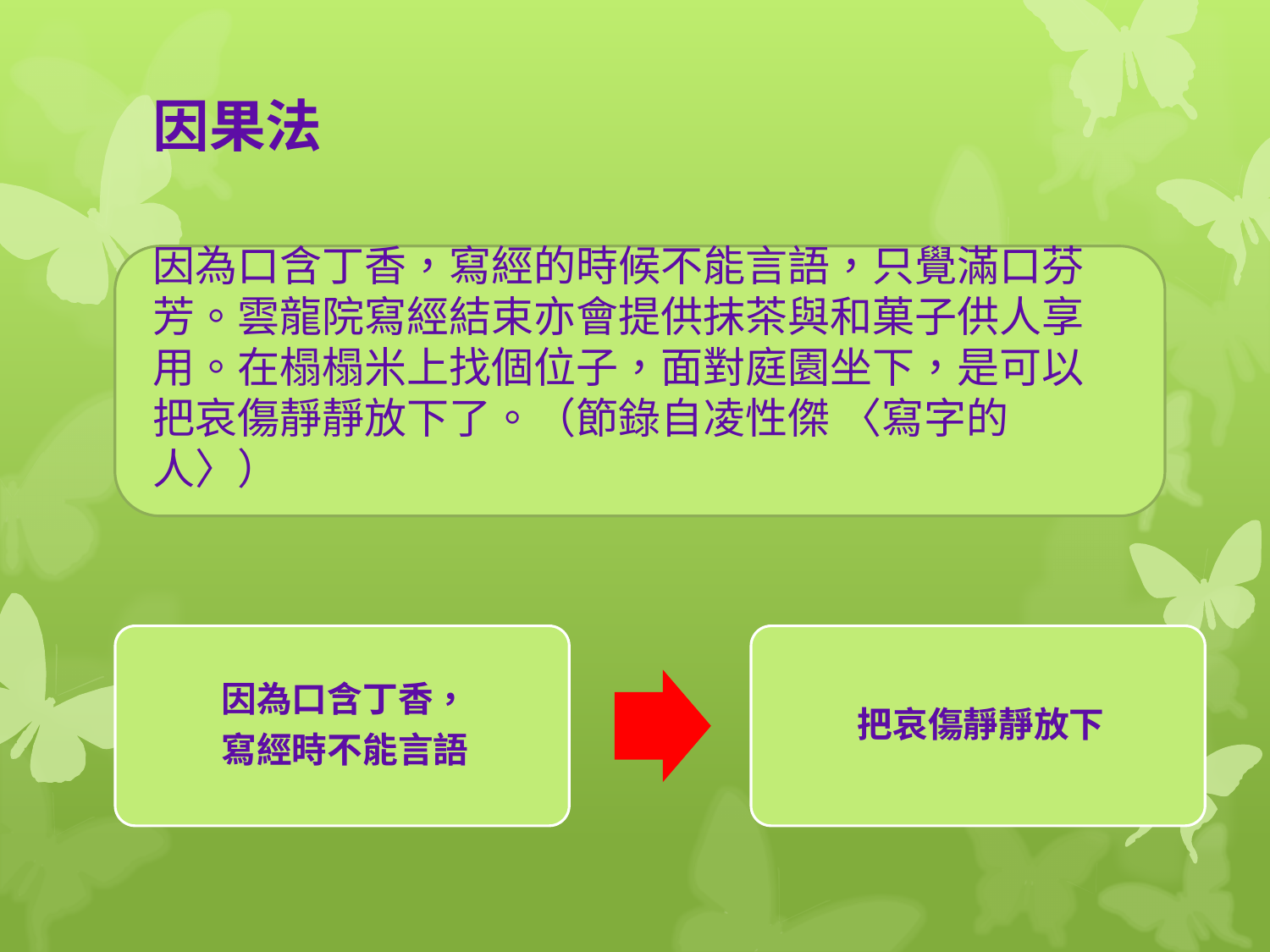

# 因果法

因為口含丁香，寫經的時候不能言語，只覺滿口芬芳。雲龍院寫經結束亦會提供抹茶與和菓子供人享用。在榻榻米上找個位子，面對庭園坐下，是可以把哀傷靜靜放下了。（節錄自凌性傑 〈寫字的人〉）

因為口含丁香，
寫經時不能言語

把哀傷靜靜放下